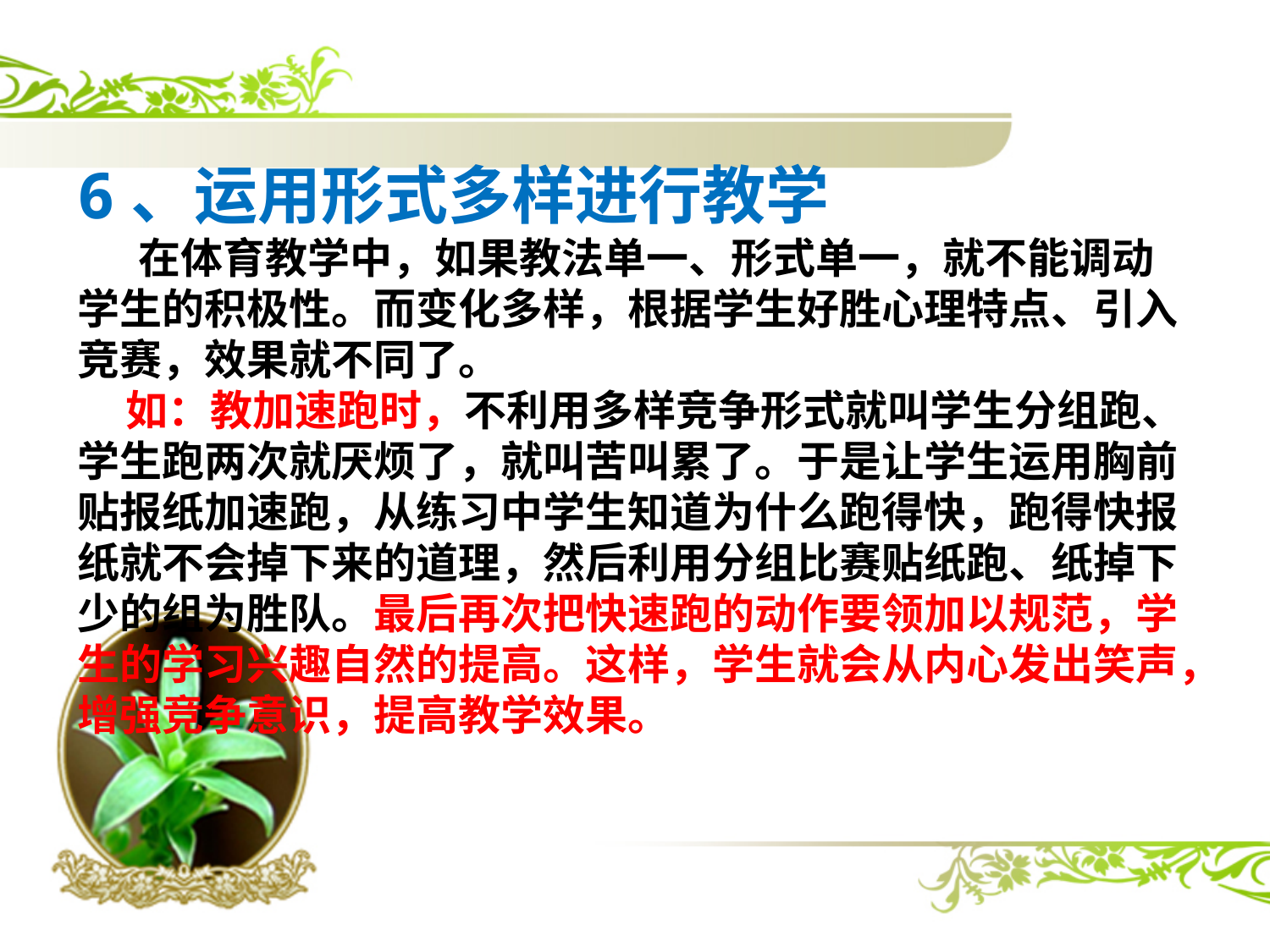

6、运用形式多样进行教学
　　  在体育教学中，如果教法单一、形式单一，就不能调动学生的积极性。而变化多样，根据学生好胜心理特点、引入竞赛，效果就不同了。
    如：教加速跑时，不利用多样竞争形式就叫学生分组跑、学生跑两次就厌烦了，就叫苦叫累了。于是让学生运用胸前贴报纸加速跑，从练习中学生知道为什么跑得快，跑得快报纸就不会掉下来的道理，然后利用分组比赛贴纸跑、纸掉下少的组为胜队。最后再次把快速跑的动作要领加以规范，学生的学习兴趣自然的提高。这样，学生就会从内心发出笑声，增强竞争意识，提高教学效果。